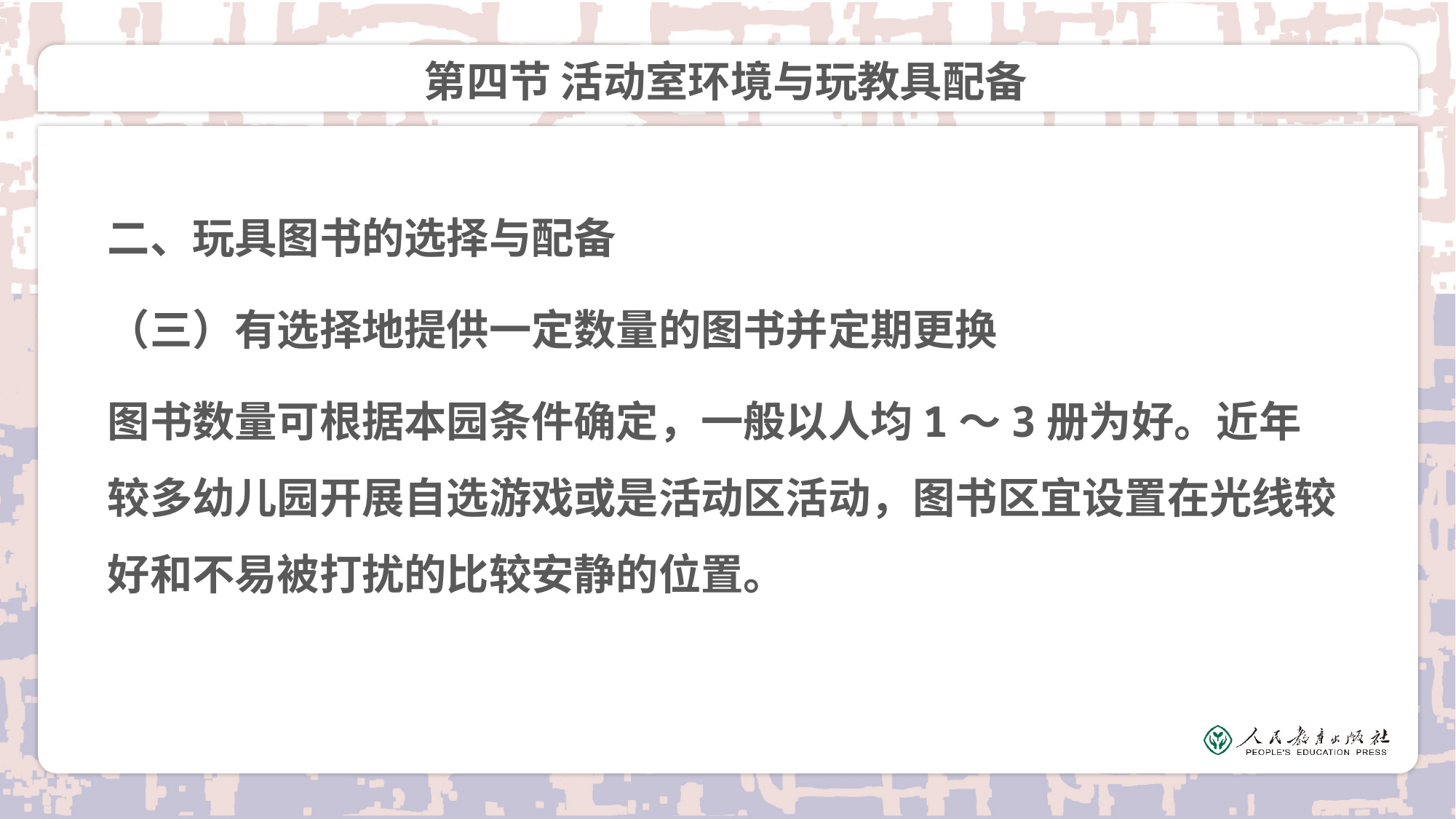

# 第四节 活动室环境与玩教具配备
二、玩具图书的选择与配备
（三）有选择地提供一定数量的图书并定期更换
图书数量可根据本园条件确定，一般以人均1～3册为好。近年较多幼儿园开展自选游戏或是活动区活动，图书区宜设置在光线较好和不易被打扰的比较安静的位置。